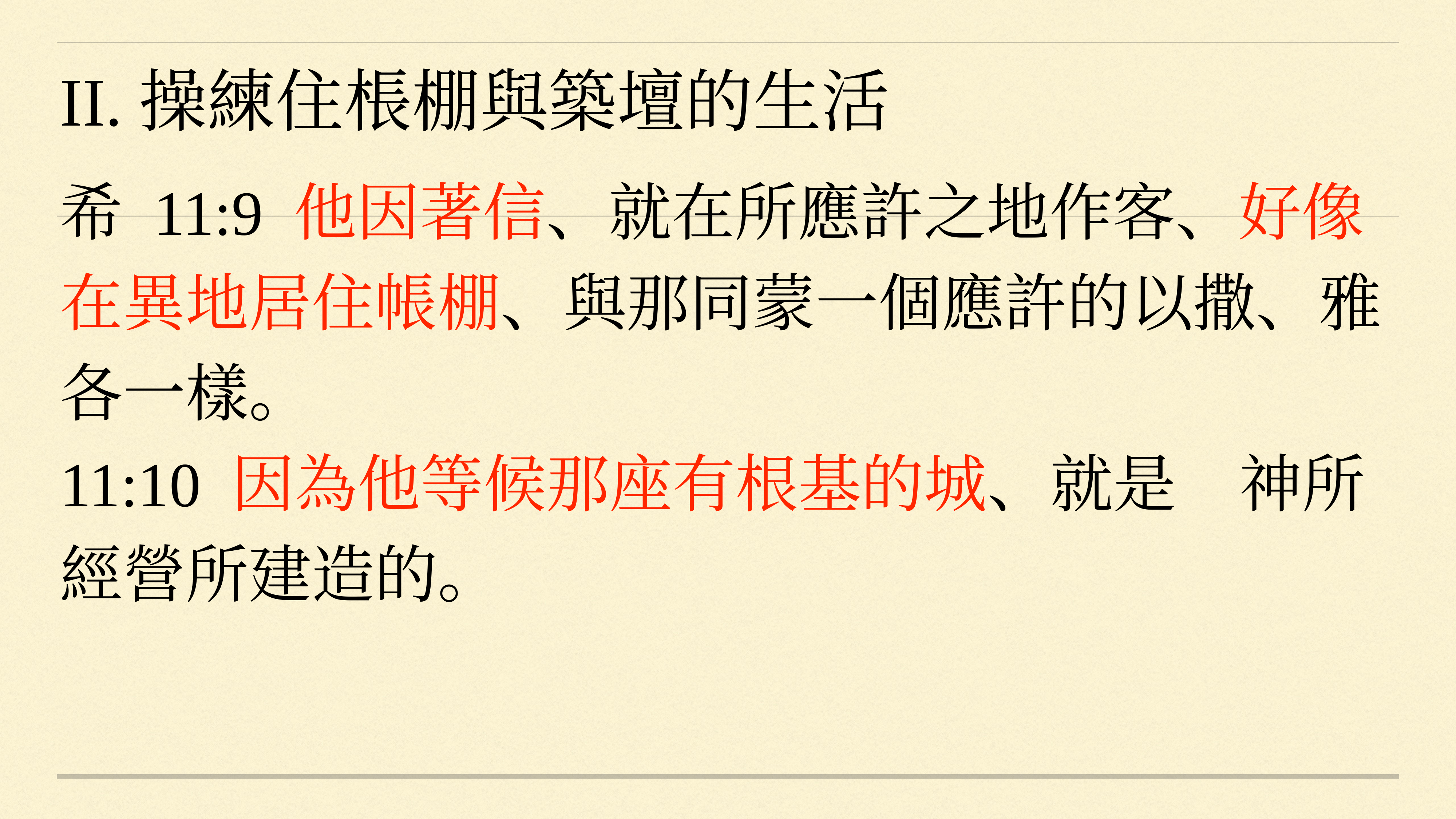

II.操練住棖棚與築壇的生活

希 11:9 他因著信、就在所應許之地作客、好像在異地居住帳棚、與那同蒙一個應許的以撒、雅各一樣。
11:10 因為他等候那座有根基的城、就是　神所經營所建造的。
#